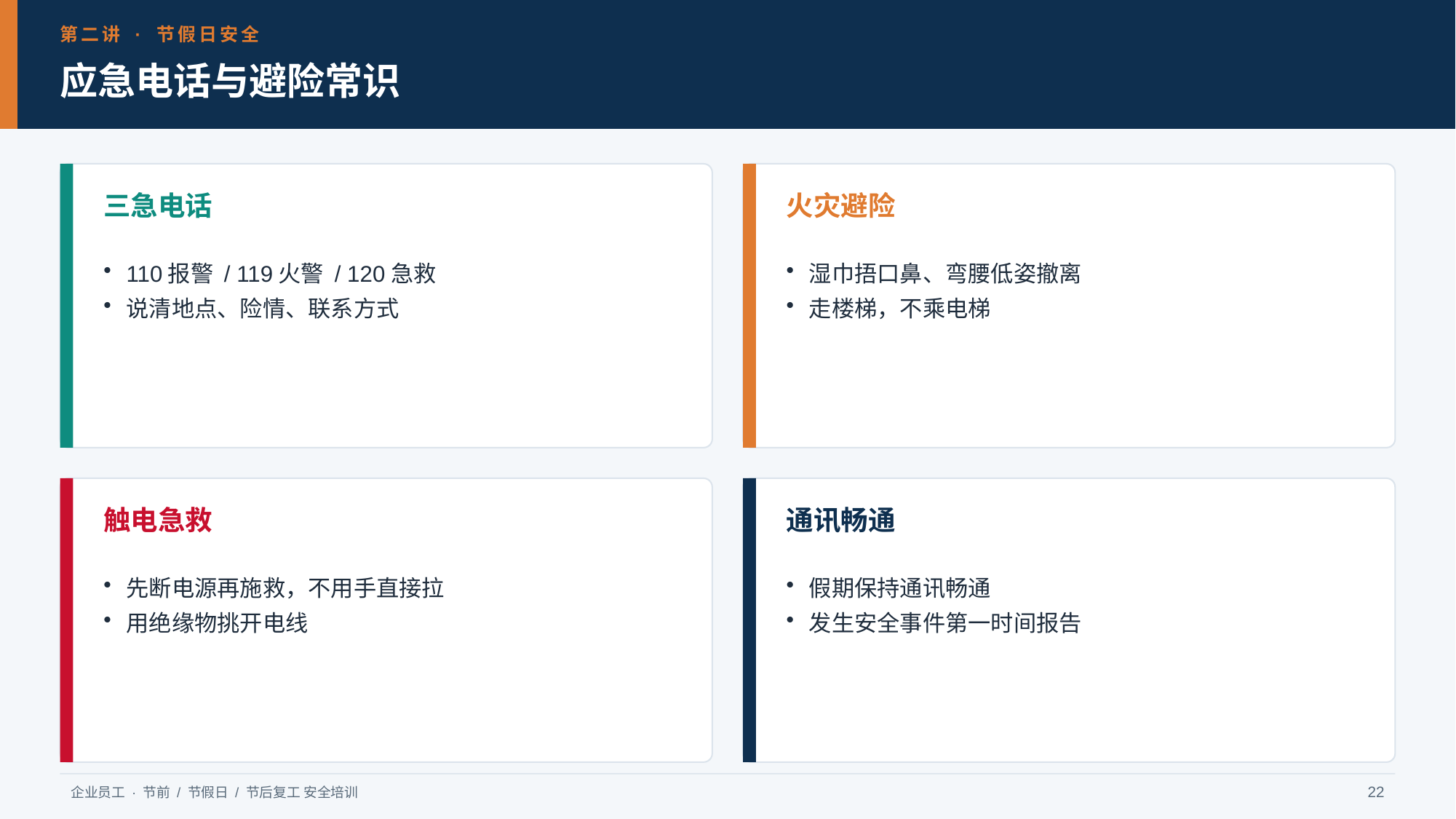

第二讲 · 节假日安全
应急电话与避险常识

三急电话
火灾避险
110报警 / 119火警 / 120急救
说清地点、险情、联系方式
湿巾捂口鼻、弯腰低姿撤离
走楼梯，不乘电梯

触电急救
通讯畅通
先断电源再施救，不用手直接拉
用绝缘物挑开电线
假期保持通讯畅通
发生安全事件第一时间报告

企业员工 · 节前 / 节假日 / 节后复工 安全培训
22